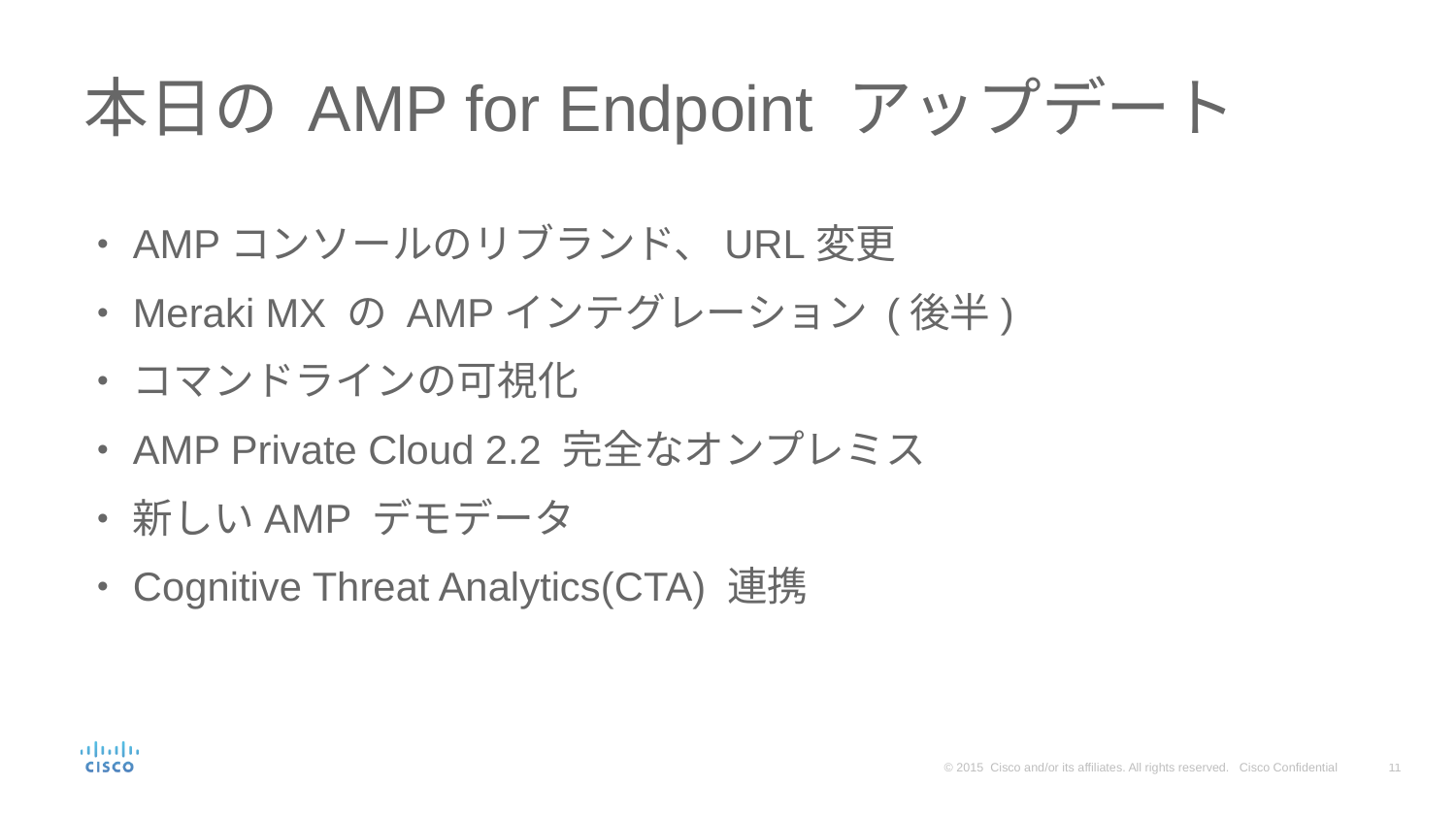

# 本日の AMP for Endpoint アップデート
AMPコンソールのリブランド、URL変更
Meraki MX の AMPインテグレーション (後半)
コマンドラインの可視化
AMP Private Cloud 2.2 完全なオンプレミス
新しいAMP デモデータ
Cognitive Threat Analytics(CTA) 連携